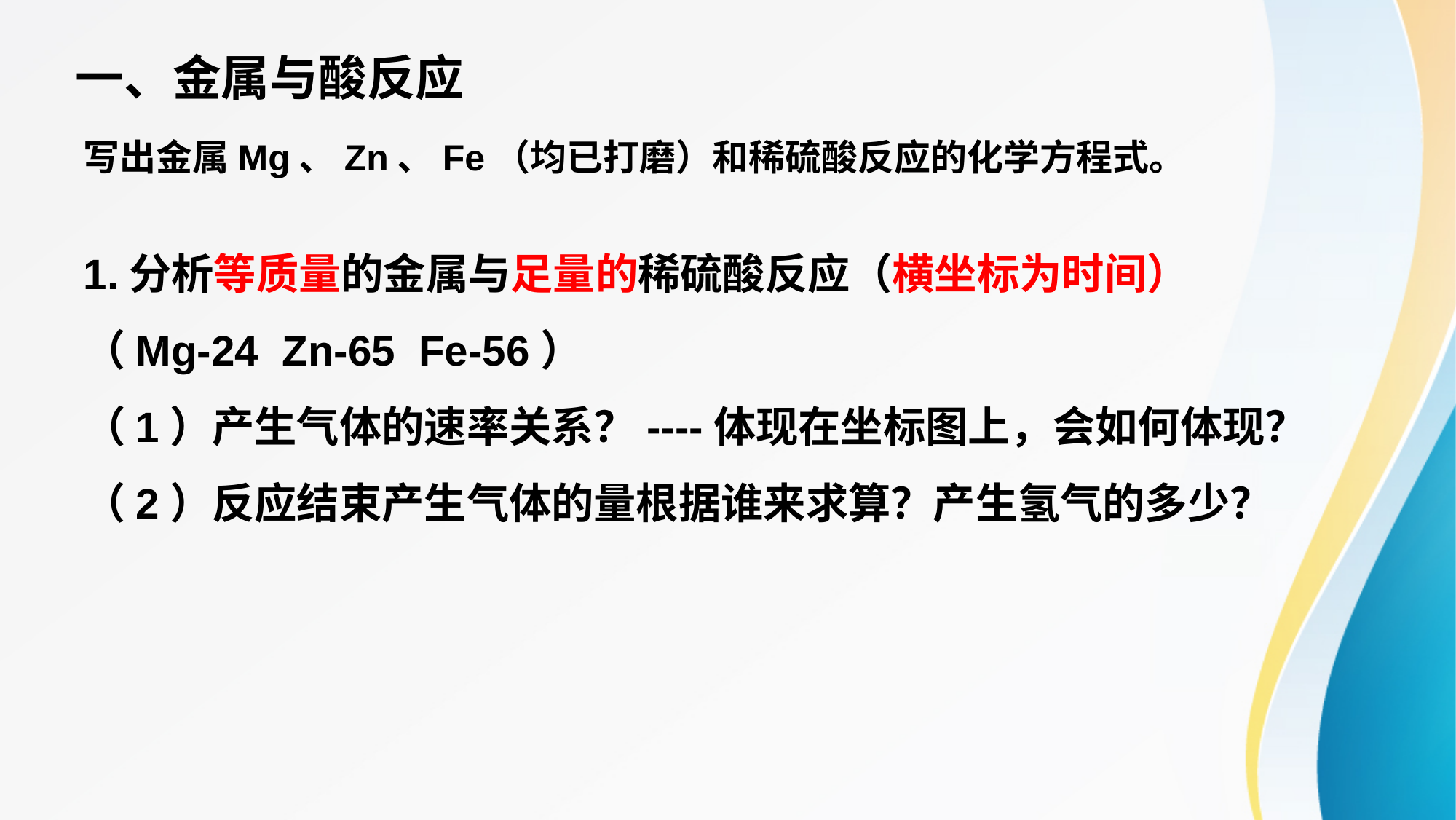

一、金属与酸反应

写出金属Mg、Zn、Fe（均已打磨）和稀硫酸反应的化学方程式。

1.分析等质量的金属与足量的稀硫酸反应（横坐标为时间）
（Mg-24  Zn-65  Fe-56）
（1）产生气体的速率关系？----体现在坐标图上，会如何体现？
（2）反应结束产生气体的量根据谁来求算？产生氢气的多少？